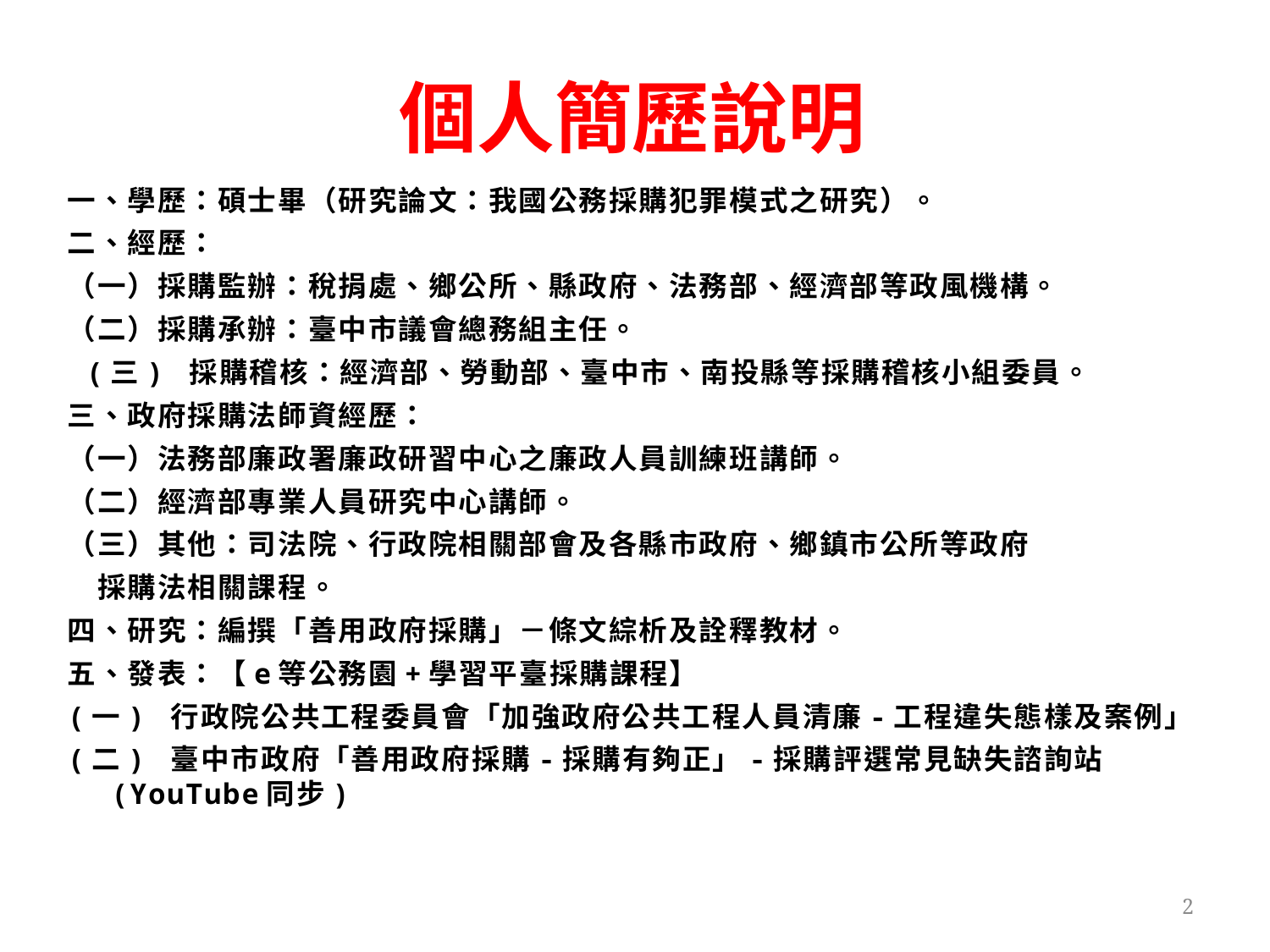

個人簡歷說明
一、學歷：碩士畢（研究論文：我國公務採購犯罪模式之研究）。
二、經歷：
（一）採購監辦：稅捐處、鄉公所、縣政府、法務部、經濟部等政風機構。
（二）採購承辦：臺中市議會總務組主任。
 (三) 採購稽核：經濟部、勞動部、臺中市、南投縣等採購稽核小組委員。
三、政府採購法師資經歷：
（一）法務部廉政署廉政研習中心之廉政人員訓練班講師。
（二）經濟部專業人員研究中心講師。
（三）其他：司法院、行政院相關部會及各縣市政府、鄉鎮市公所等政府
   採購法相關課程。
四、研究：編撰「善用政府採購」－條文綜析及詮釋教材。
五、發表：【e等公務園+學習平臺採購課程】
(一) 行政院公共工程委員會「加強政府公共工程人員清廉-工程違失態樣及案例」
(二) 臺中市政府「善用政府採購-採購有夠正」-採購評選常見缺失諮詢站(YouTube同步)
2